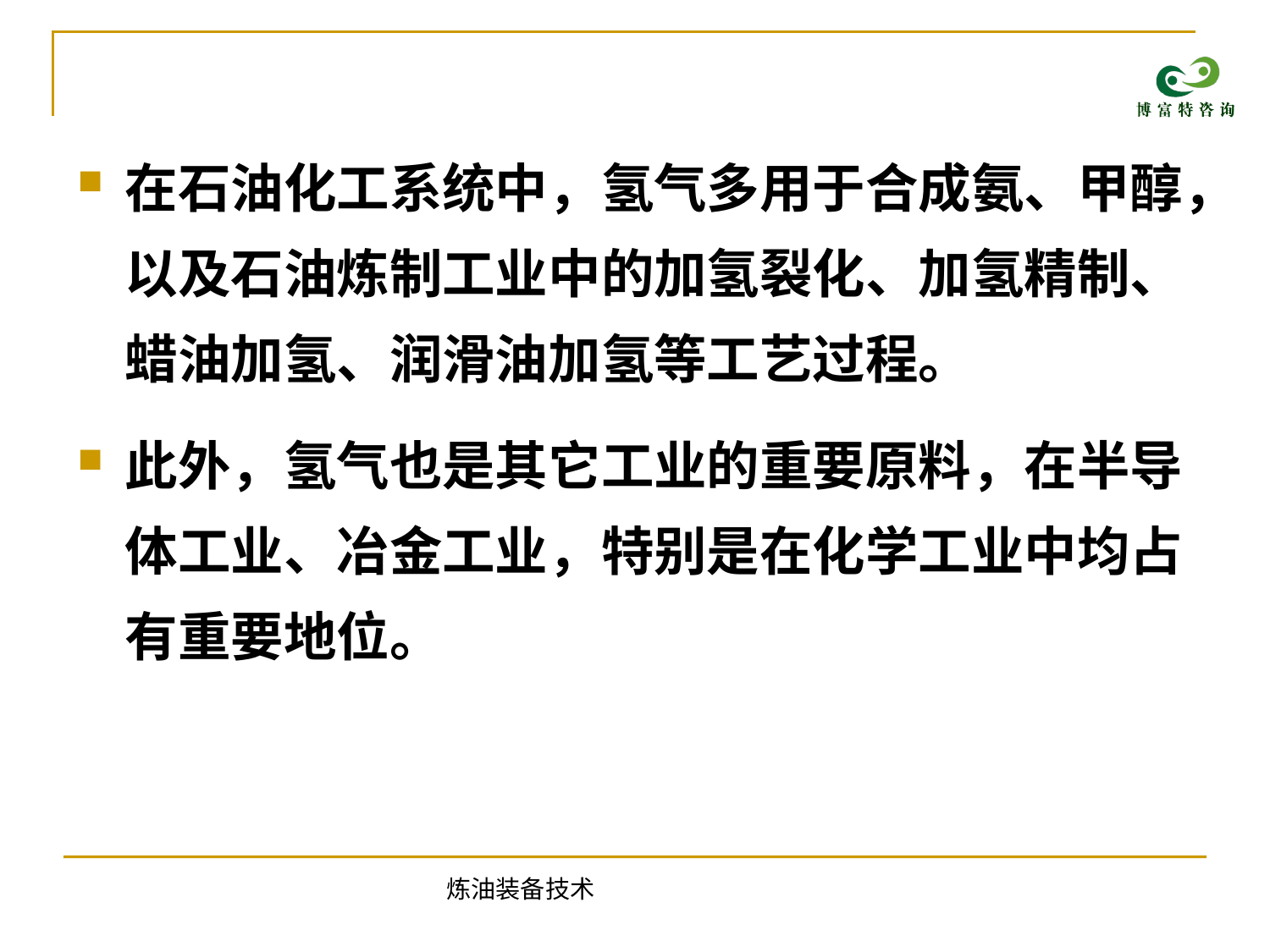

在石油化工系统中，氢气多用于合成氨、甲醇，以及石油炼制工业中的加氢裂化、加氢精制、蜡油加氢、润滑油加氢等工艺过程。
此外，氢气也是其它工业的重要原料，在半导体工业、冶金工业，特别是在化学工业中均占有重要地位。

3
炼油装备技术